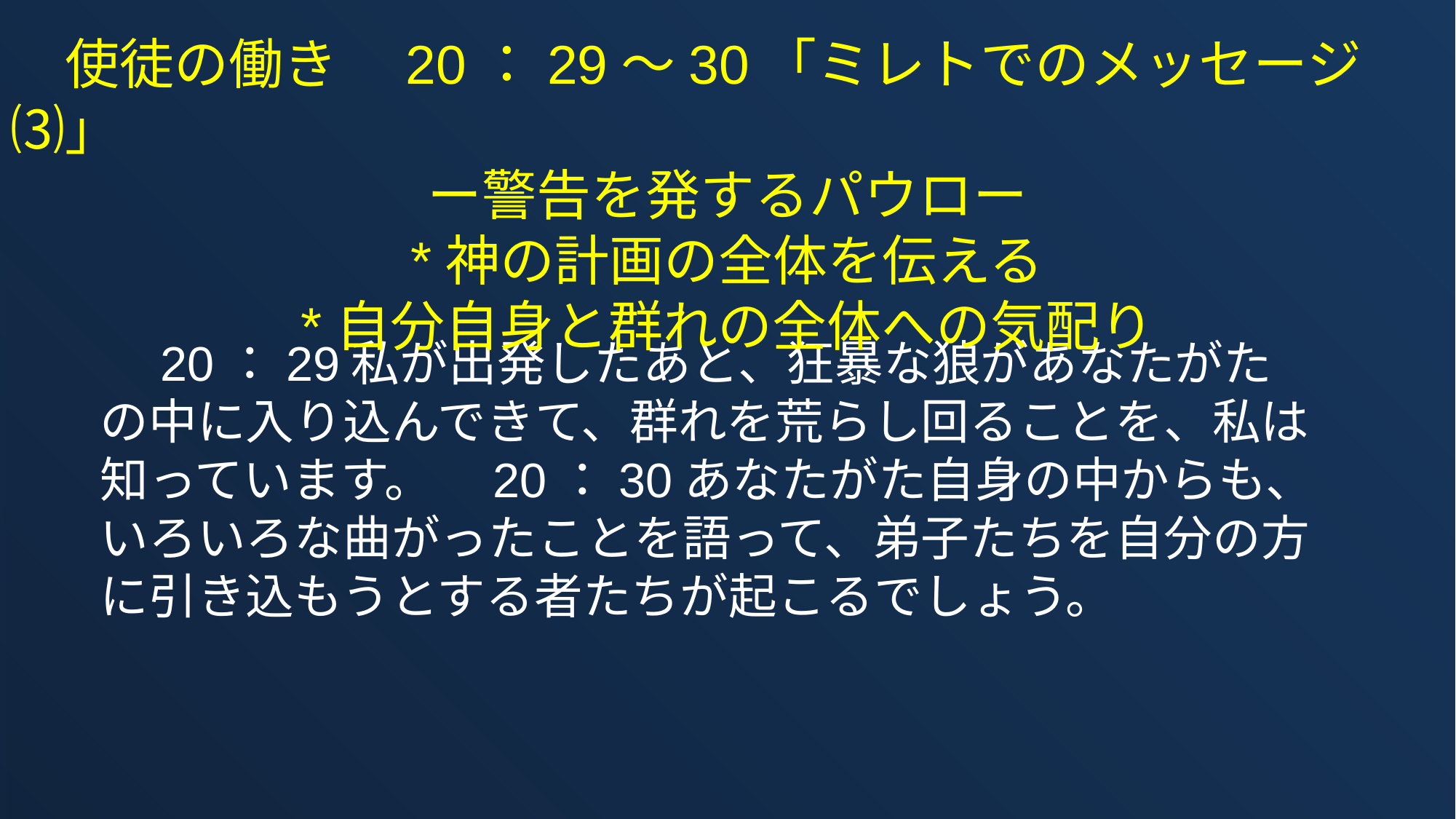

使徒の働き　20：29～30「ミレトでのメッセージ⑶」
ー警告を発するパウロー
*神の計画の全体を伝える
*自分自身と群れの全体への気配り

　20：29私が出発したあと、狂暴な狼があなたがたの中に入り込んできて、群れを荒らし回ることを、私は知っています。　20：30あなたがた自身の中からも、いろいろな曲がったことを語って、弟子たちを自分の方に引き込もうとする者たちが起こるでしょう。